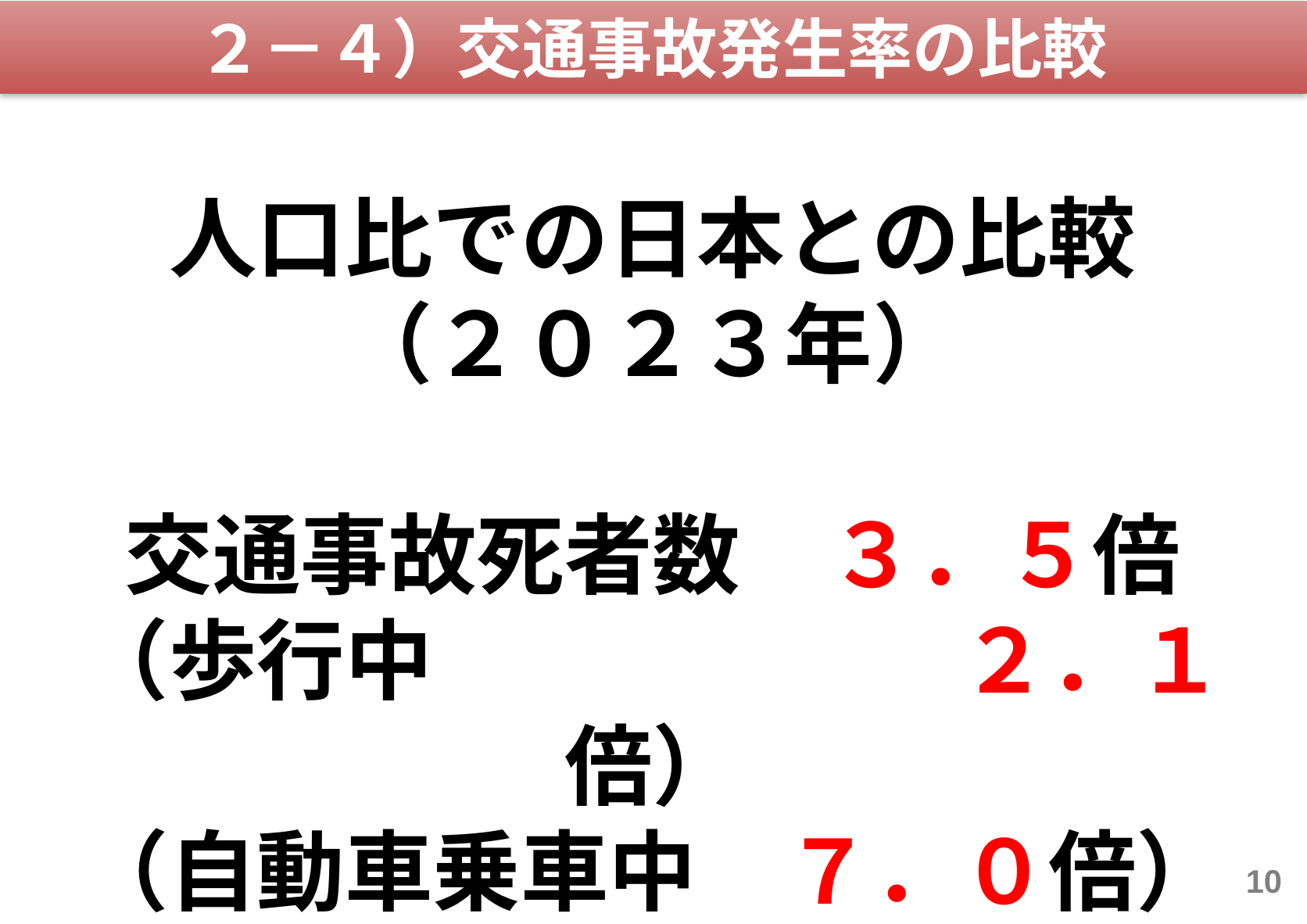

２－４）交通事故発生率の比較

人口比での日本との比較
（２０２３年）

交通事故死者数　３．５倍
（歩行中　　　　　　２．１倍）
（自動車乗車中　７．０倍）
10